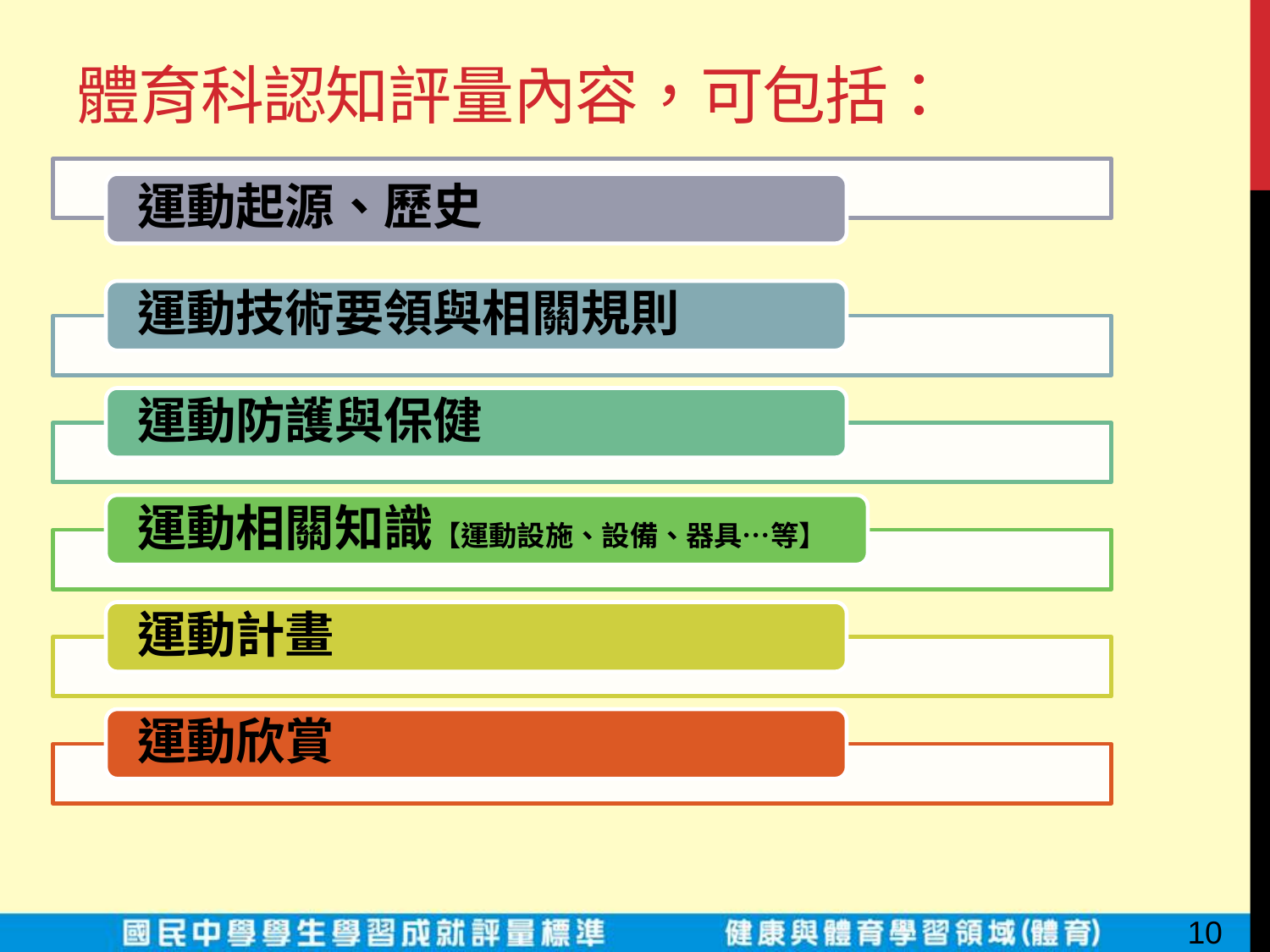

# 體育科認知評量內容，可包括：
運動起源、歷史
運動技術要領與相關規則
運動防護與保健
運動相關知識【運動設施、設備、器具…等】
運動計畫
運動欣賞
10